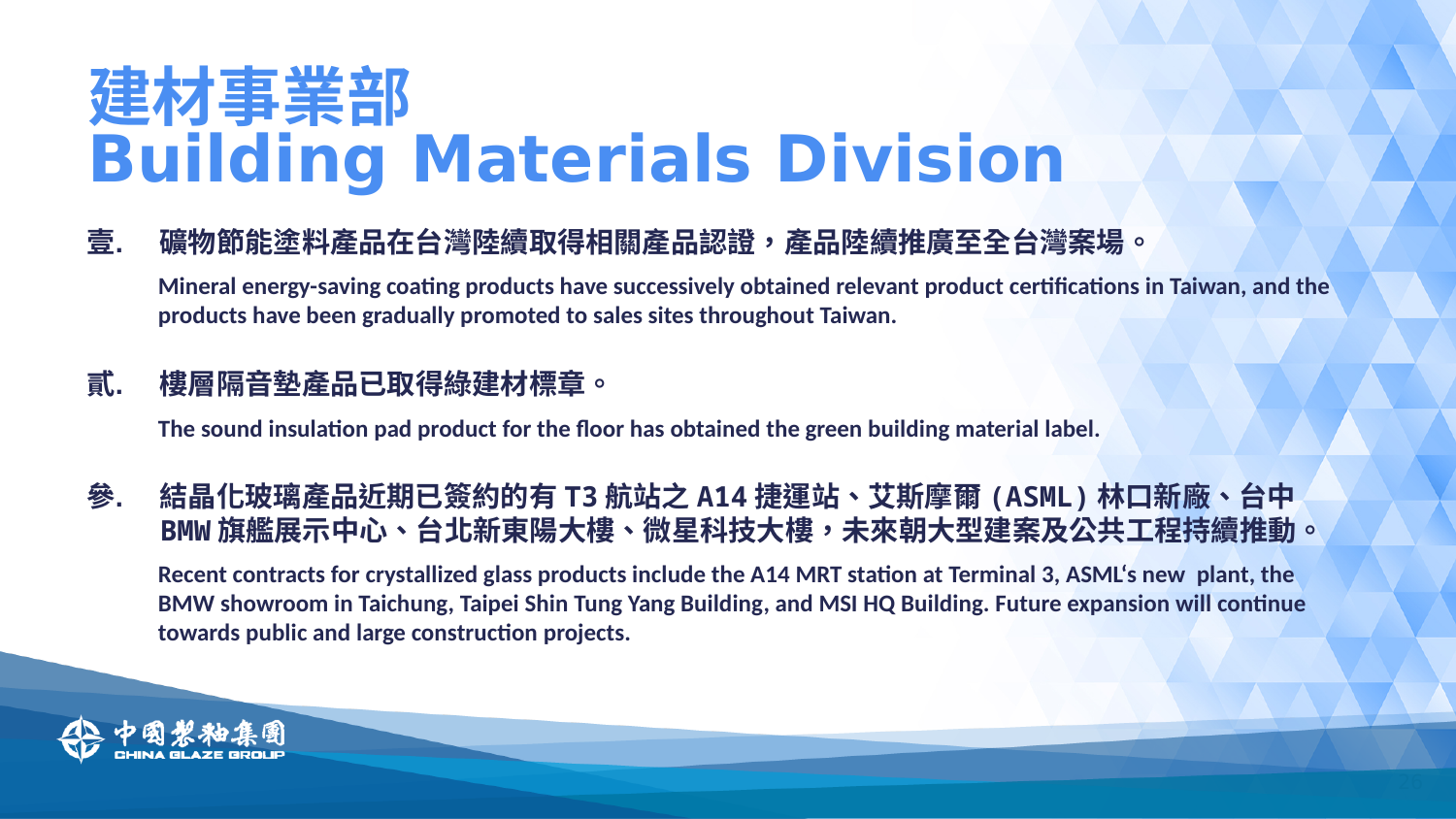

建材事業部
Building Materials Division
礦物節能塗料產品在台灣陸續取得相關產品認證，產品陸續推廣至全台灣案場。
Mineral energy-saving coating products have successively obtained relevant product certifications in Taiwan, and the products have been gradually promoted to sales sites throughout Taiwan.
樓層隔音墊產品已取得綠建材標章。
The sound insulation pad product for the floor has obtained the green building material label.
結晶化玻璃產品近期已簽約的有T3航站之A14捷運站、艾斯摩爾(ASML)林口新廠、台中BMW旗艦展示中心、台北新東陽大樓、微星科技大樓，未來朝大型建案及公共工程持續推動。
Recent contracts for crystallized glass products include the A14 MRT station at Terminal 3, ASML‘s new  plant, the BMW showroom in Taichung, Taipei Shin Tung Yang Building, and MSI HQ Building. Future expansion will continue towards public and large construction projects.
26